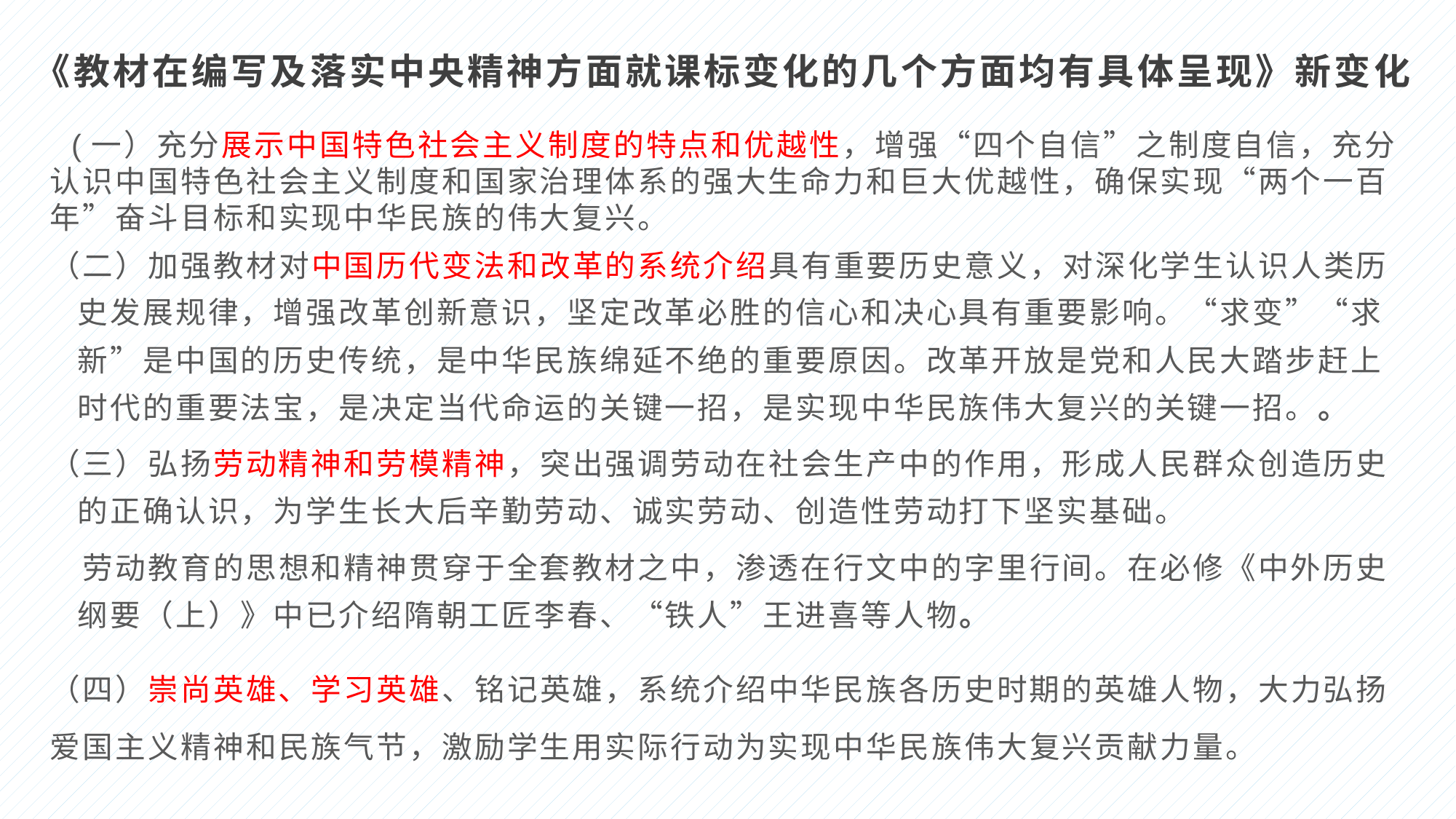

《教材在编写及落实中央精神方面就课标变化的几个方面均有具体呈现》新变化
  (一）充分展示中国特色社会主义制度的特点和优越性，增强“四个自信”之制度自信，充分认识中国特色社会主义制度和国家治理体系的强大生命力和巨大优越性，确保实现“两个一百年”奋斗目标和实现中华民族的伟大复兴。
（二）加强教材对中国历代变法和改革的系统介绍具有重要历史意义，对深化学生认识人类历史发展规律，增强改革创新意识，坚定改革必胜的信心和决心具有重要影响。“求变”“求新”是中国的历史传统，是中华民族绵延不绝的重要原因。改革开放是党和人民大踏步赶上时代的重要法宝，是决定当代命运的关键一招，是实现中华民族伟大复兴的关键一招。。
（三）弘扬劳动精神和劳模精神，突出强调劳动在社会生产中的作用，形成人民群众创造历史的正确认识，为学生长大后辛勤劳动、诚实劳动、创造性劳动打下坚实基础。
　劳动教育的思想和精神贯穿于全套教材之中，渗透在行文中的字里行间。在必修《中外历史纲要（上）》中已介绍隋朝工匠李春、“铁人”王进喜等人物。
（四）崇尚英雄、学习英雄、铭记英雄，系统介绍中华民族各历史时期的英雄人物，大力弘扬爱国主义精神和民族气节，激励学生用实际行动为实现中华民族伟大复兴贡献力量。